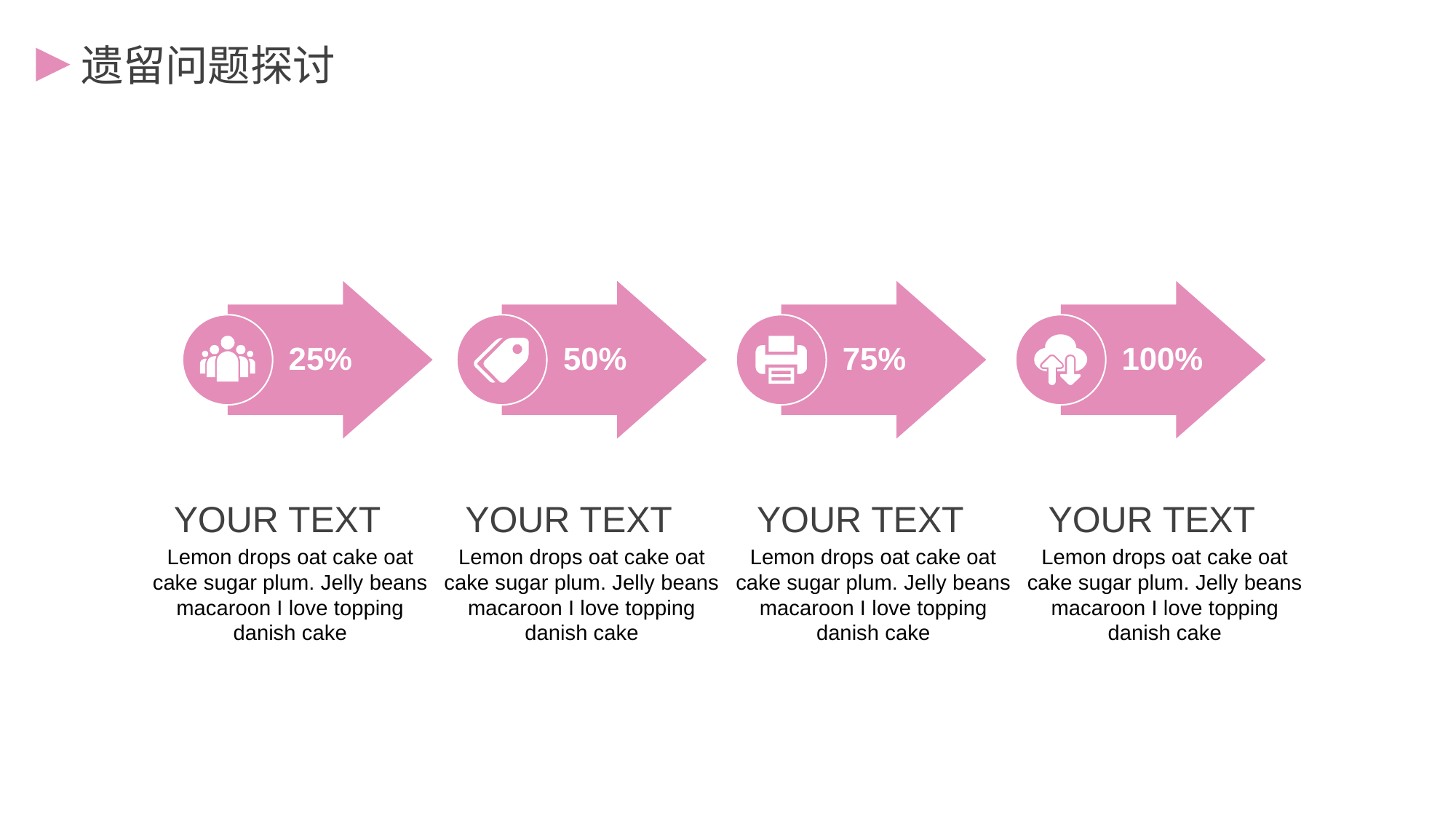

遗留问题探讨

25%
50%
75%
100%

 YOUR TEXT
Lemon drops oat cake oat cake sugar plum. Jelly beans macaroon I love topping danish cake
 YOUR TEXT
Lemon drops oat cake oat cake sugar plum. Jelly beans macaroon I love topping danish cake
 YOUR TEXT
Lemon drops oat cake oat cake sugar plum. Jelly beans macaroon I love topping danish cake
 YOUR TEXT
Lemon drops oat cake oat cake sugar plum. Jelly beans macaroon I love topping danish cake